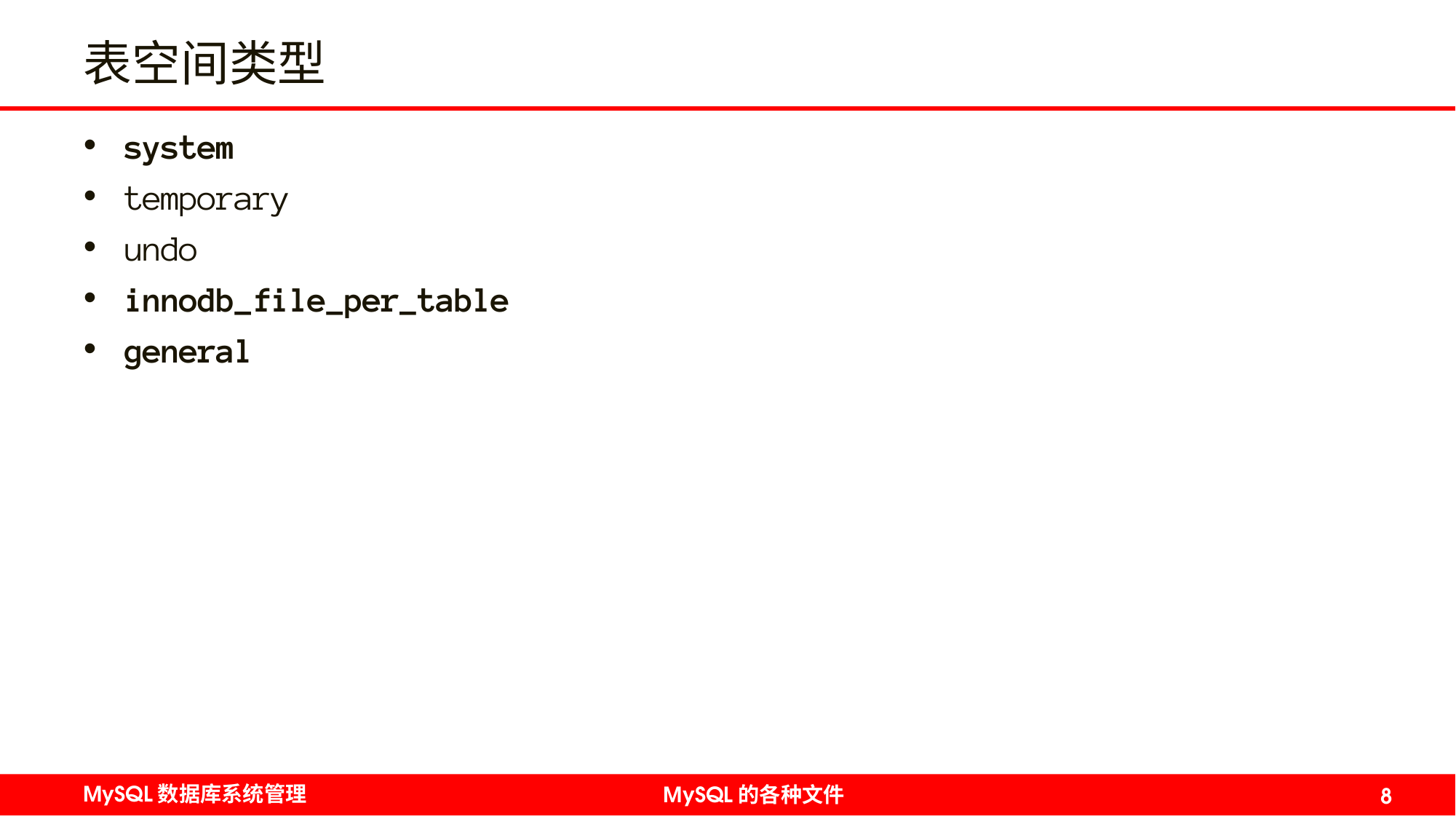

# 表空间类型
system
temporary
undo
innodb_file_per_table
general